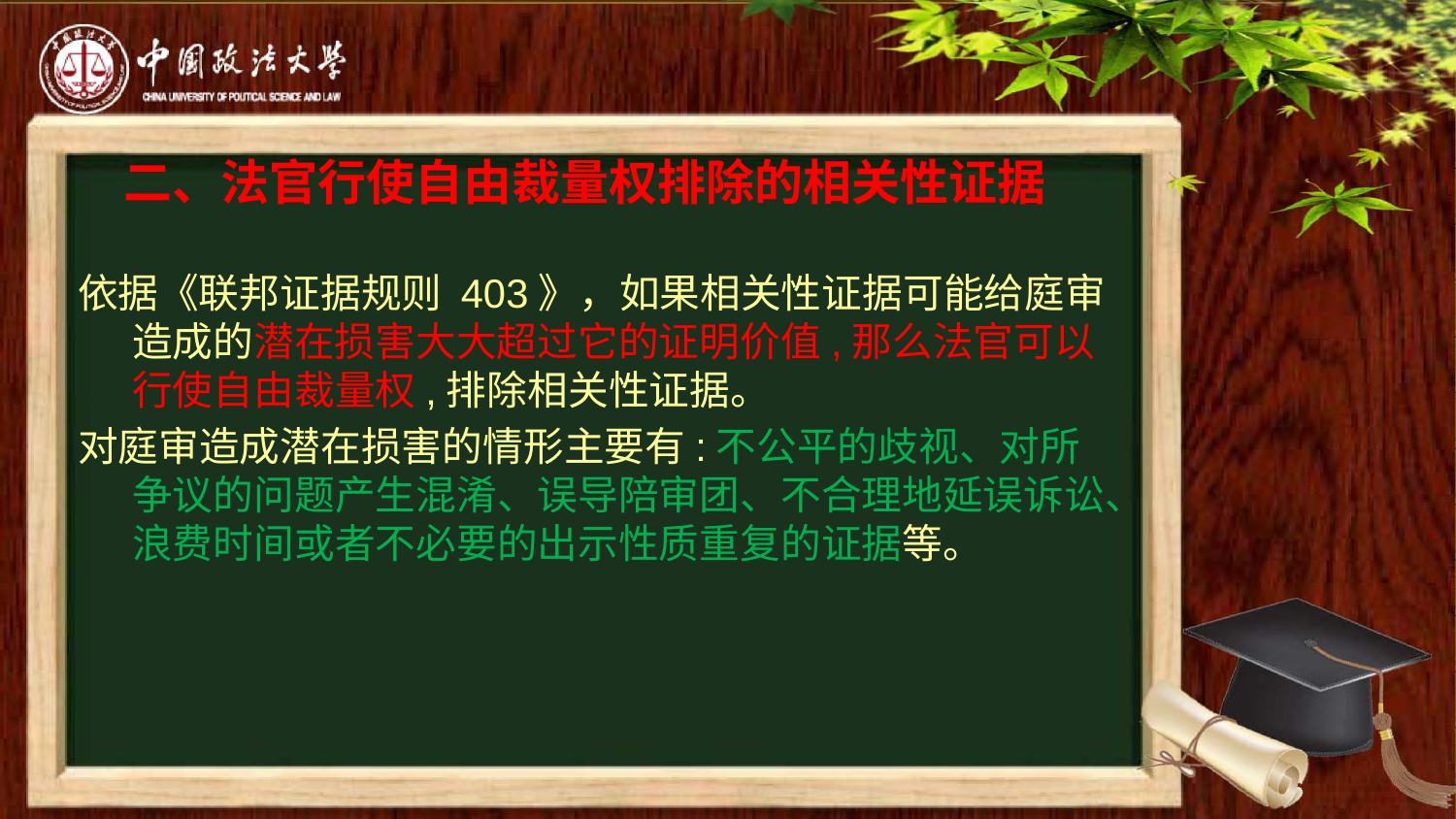

# 二、法官行使自由裁量权排除的相关性证据
依据《联邦证据规则 403》，如果相关性证据可能给庭审造成的潜在损害大大超过它的证明价值,那么法官可以行使自由裁量权,排除相关性证据。
对庭审造成潜在损害的情形主要有:不公平的歧视、对所争议的问题产生混淆、误导陪审团、不合理地延误诉讼、浪费时间或者不必要的出示性质重复的证据等。